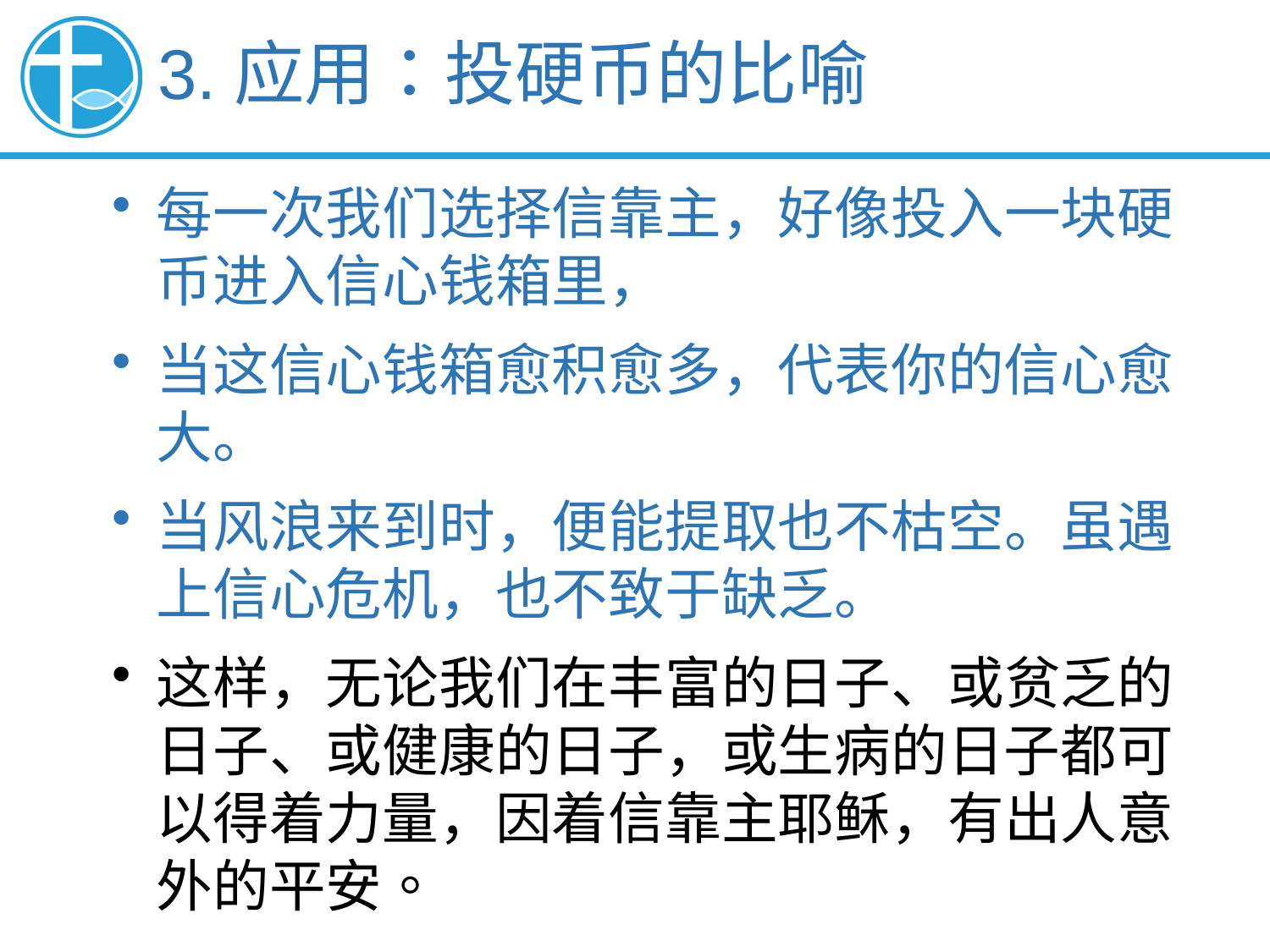

3.应用：投硬币的比喻
每一次我们选择信靠主，好像投入一块硬币进入信心钱箱里，
当这信心钱箱愈积愈多，代表你的信心愈大。
当风浪来到时，便能提取也不枯空。虽遇上信心危机，也不致于缺乏。
这样，无论我们在丰富的日子、或贫乏的日子、或健康的日子，或生病的日子都可以得着力量，因着信靠主耶稣，有出人意外的平安。